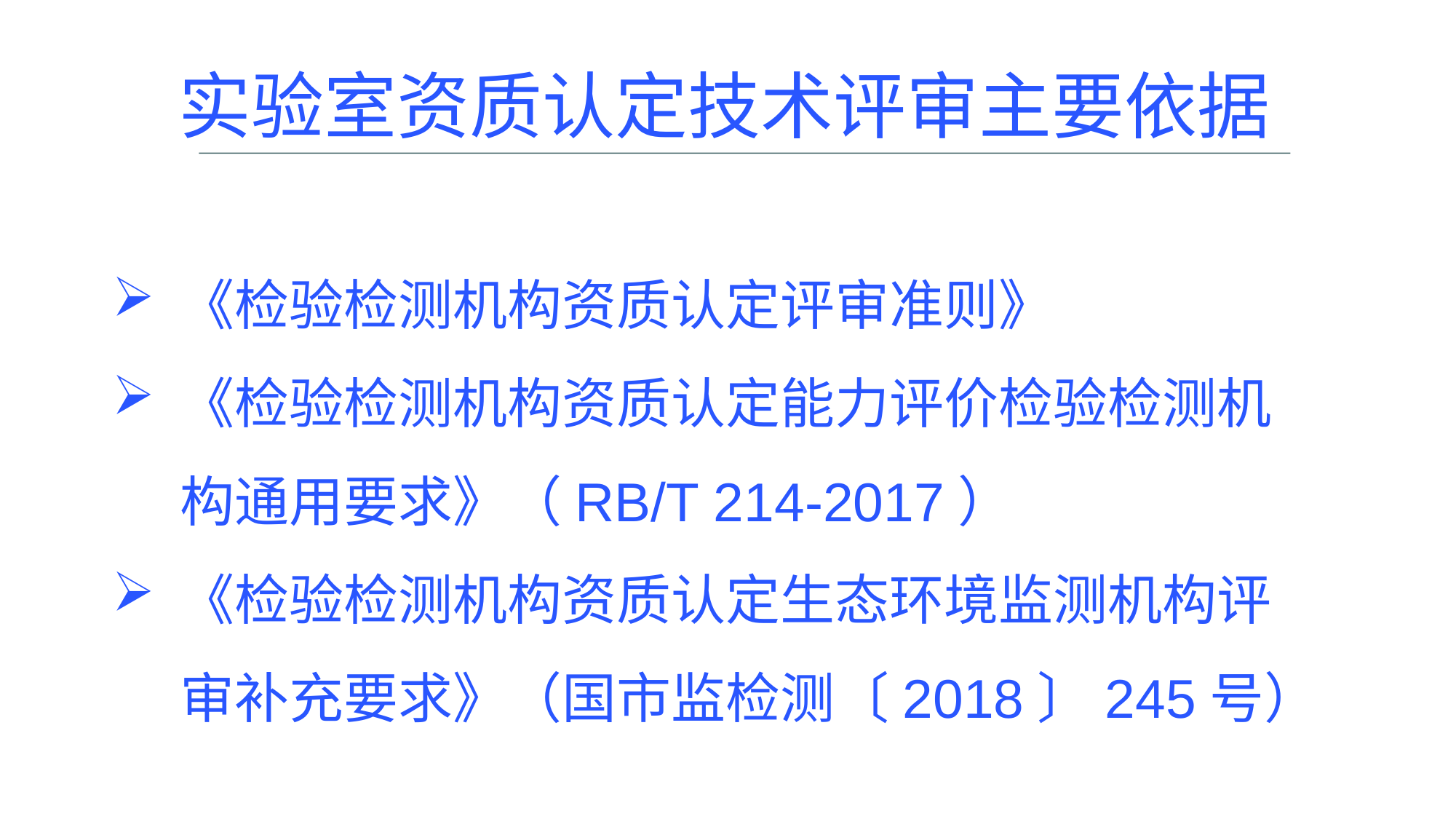

实验室资质认定技术评审主要依据

《检验检测机构资质认定评审准则》
《检验检测机构资质认定能力评价检验检测机构通用要求》（RB/T 214-2017）
《检验检测机构资质认定生态环境监测机构评审补充要求》（国市监检测〔2018〕245号）